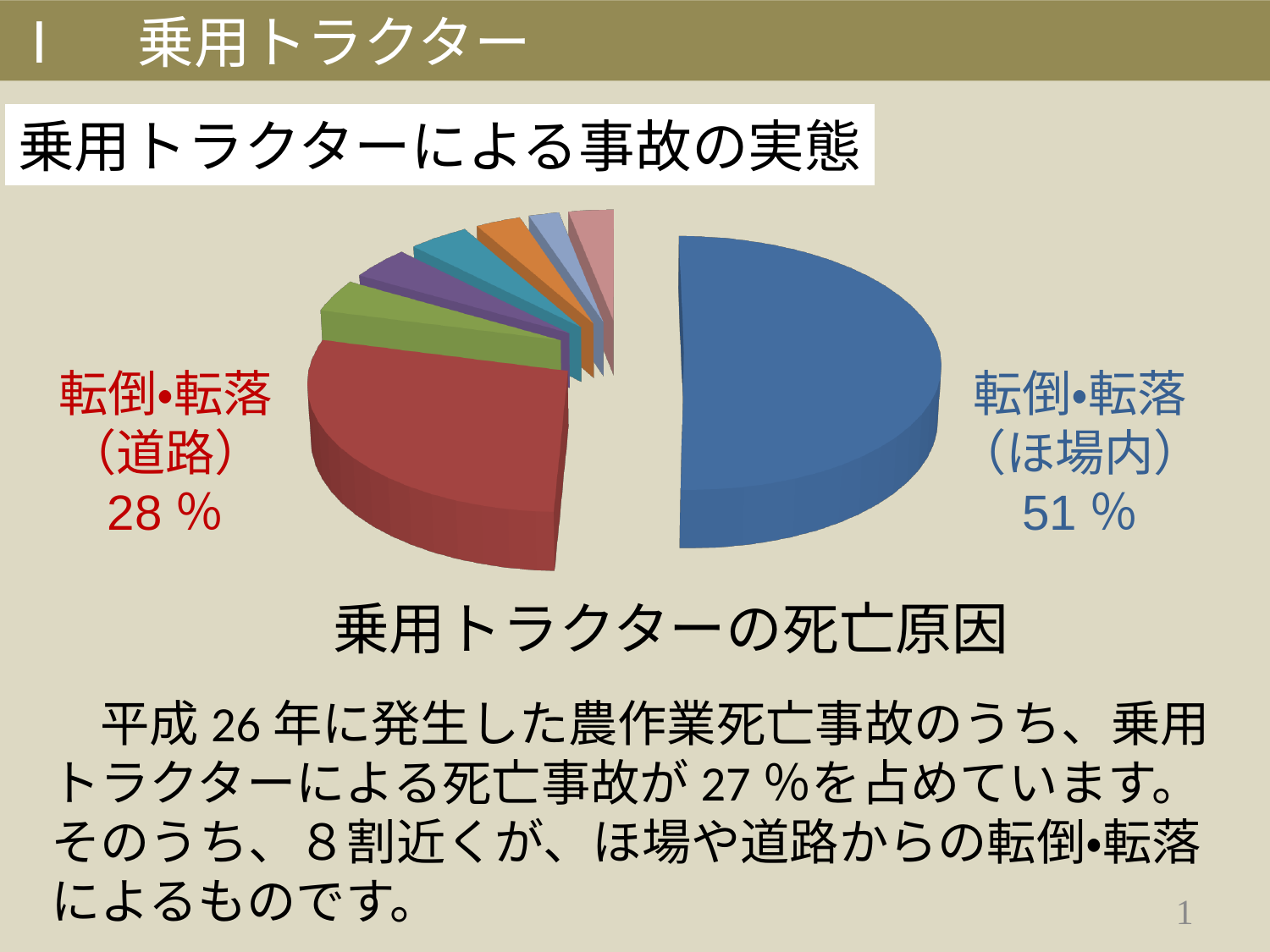

Ⅰ　乗用トラクター
乗用トラクターによる事故の実態

[unsupported chart]

転倒・転落
（道路）
28％
転倒・転落
（ほ場内）
51％
乗用トラクターの死亡原因
　平成26年に発生した農作業死亡事故のうち、乗用トラクターによる死亡事故が27％を占めています。そのうち、８割近くが、ほ場や道路からの転倒・転落によるものです。
1